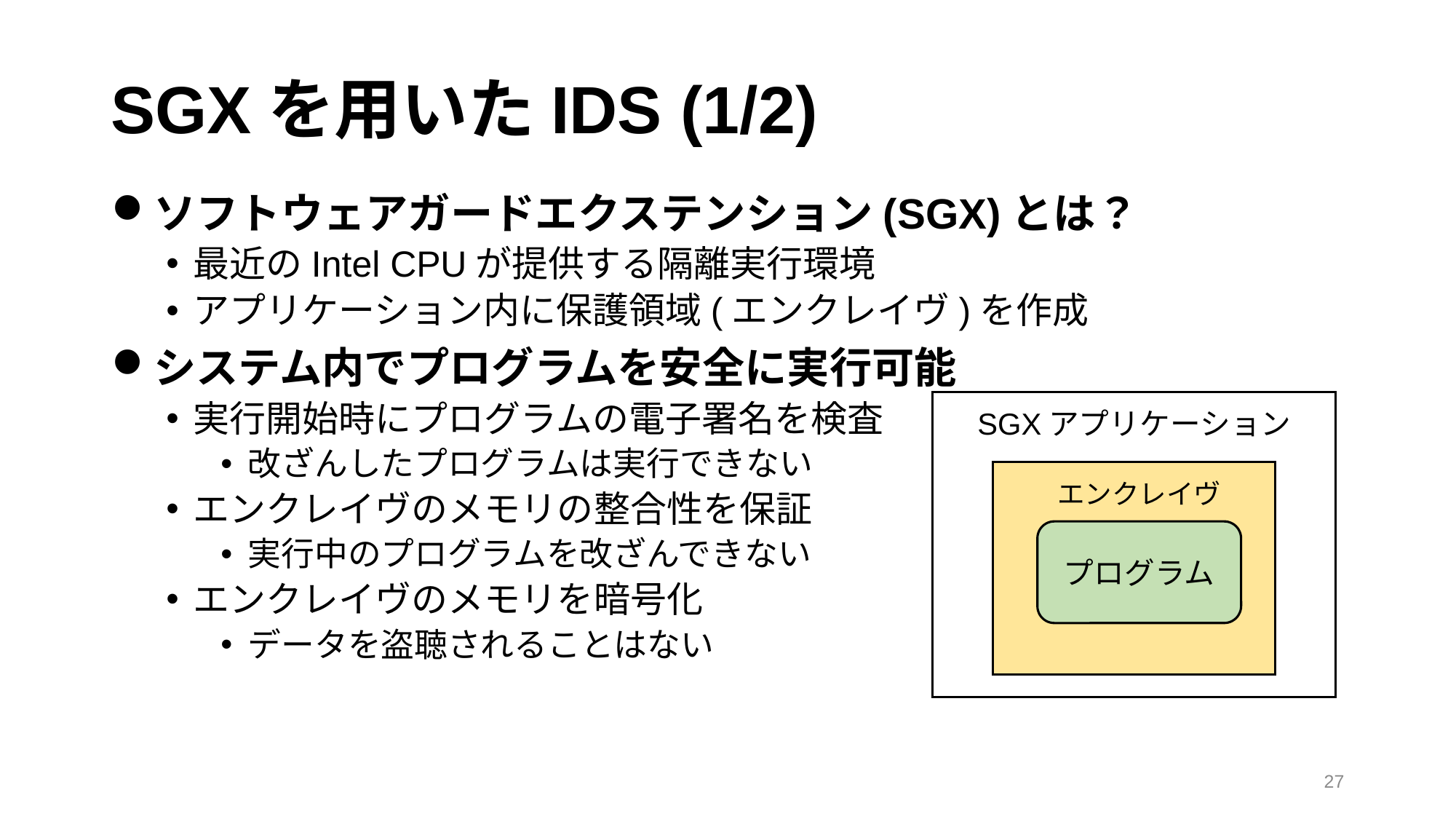

# SGXを用いたIDS (1/2)
ソフトウェアガードエクステンション(SGX)とは？
最近のIntel CPUが提供する隔離実行環境
アプリケーション内に保護領域(エンクレイヴ)を作成
システム内でプログラムを安全に実行可能
実行開始時にプログラムの電子署名を検査
改ざんしたプログラムは実行できない
エンクレイヴのメモリの整合性を保証
実行中のプログラムを改ざんできない
エンクレイヴのメモリを暗号化
データを盗聴されることはない

プログラム
SGXアプリケーション
エンクレイヴ
27